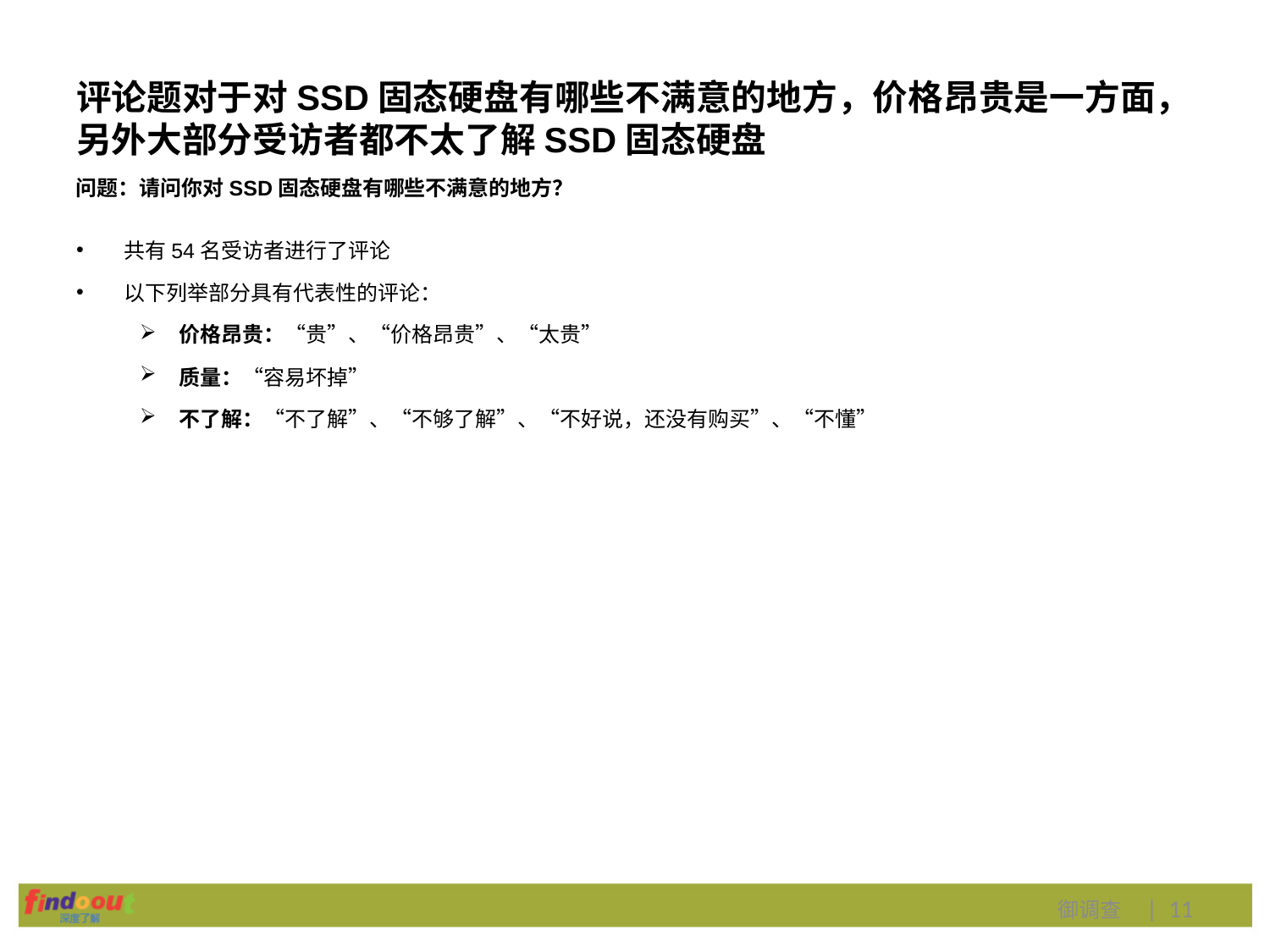

# 评论题对于对SSD固态硬盘有哪些不满意的地方，价格昂贵是一方面，另外大部分受访者都不太了解SSD固态硬盘
问题：请问你对SSD固态硬盘有哪些不满意的地方？
共有54名受访者进行了评论
以下列举部分具有代表性的评论：
价格昂贵：“贵”、“价格昂贵”、“太贵”
质量：“容易坏掉”
不了解：“不了解”、“不够了解”、“不好说，还没有购买”、“不懂”

御调查   |  11